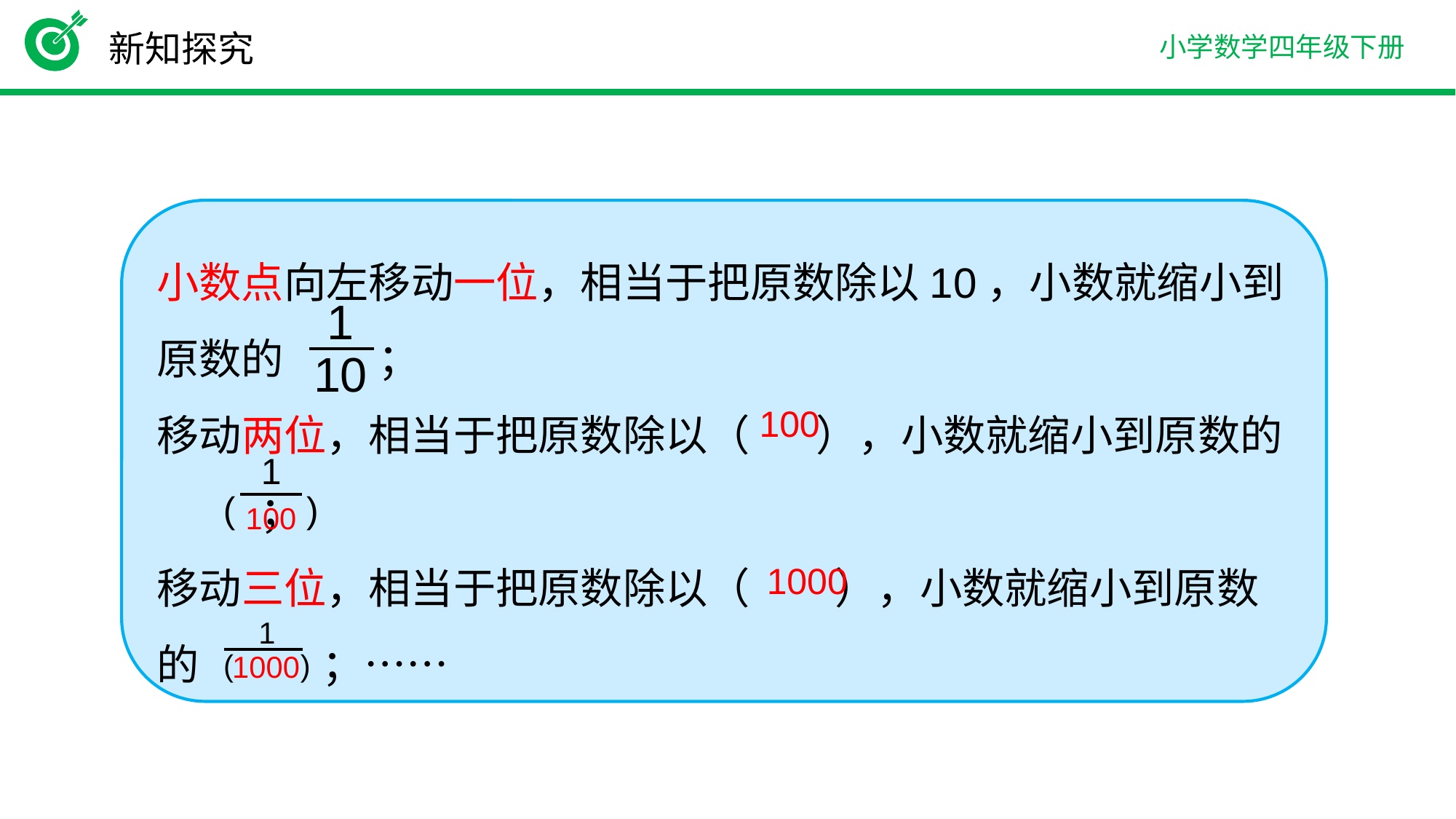

新知探究
小数点向左移动一位，相当于把原数除以10，小数就缩小到原数的          ；
移动两位，相当于把原数除以（       ），小数就缩小到原数的            ；
移动三位，相当于把原数除以（         ），小数就缩小到原数的             ；……
1
10
1
(       )
1
(        )
100
100
1000
1000